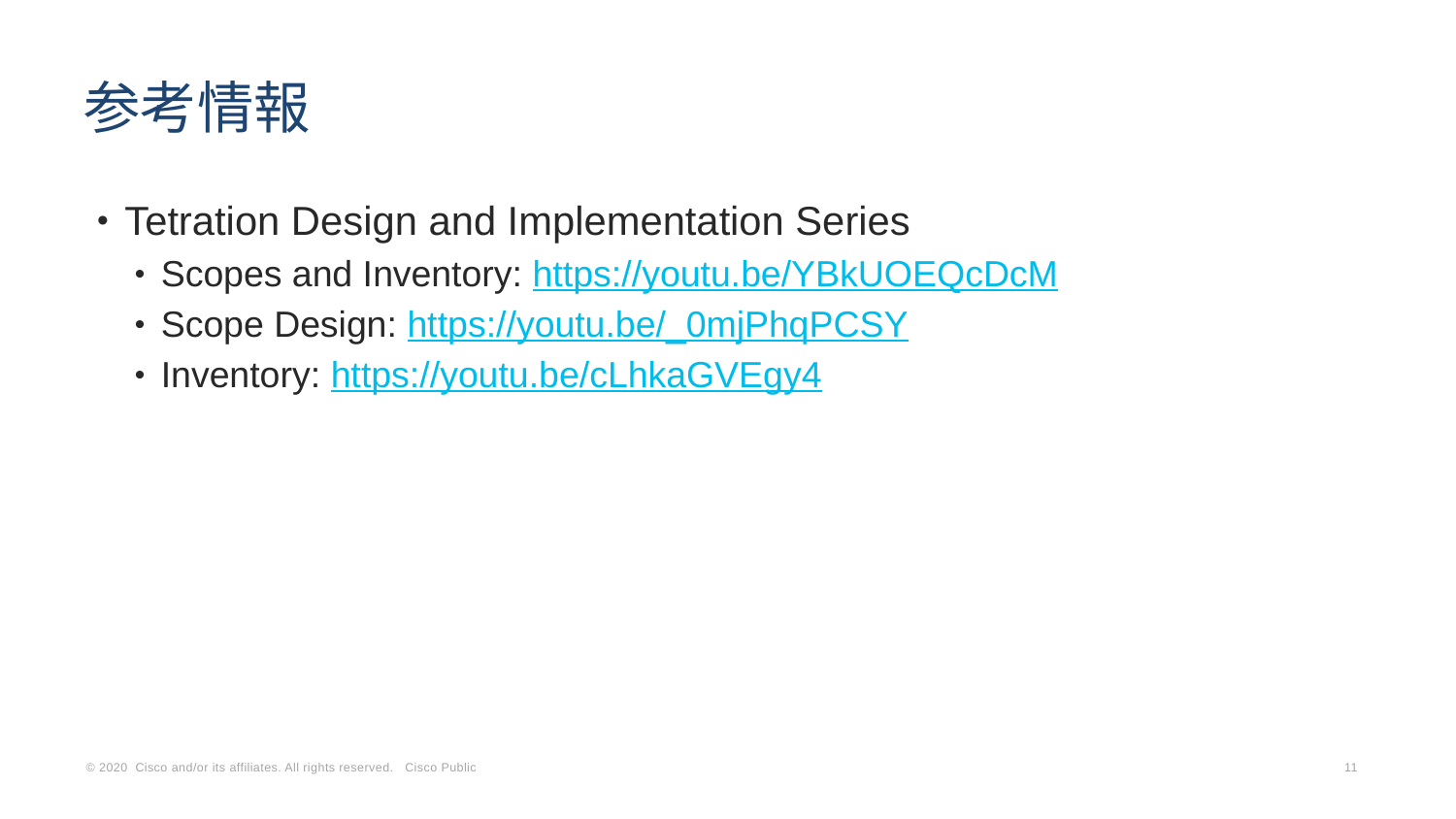

# 参考情報
Tetration Design and Implementation Series
Scopes and Inventory: https://youtu.be/YBkUOEQcDcM
Scope Design: https://youtu.be/_0mjPhqPCSY
Inventory: https://youtu.be/cLhkaGVEgy4